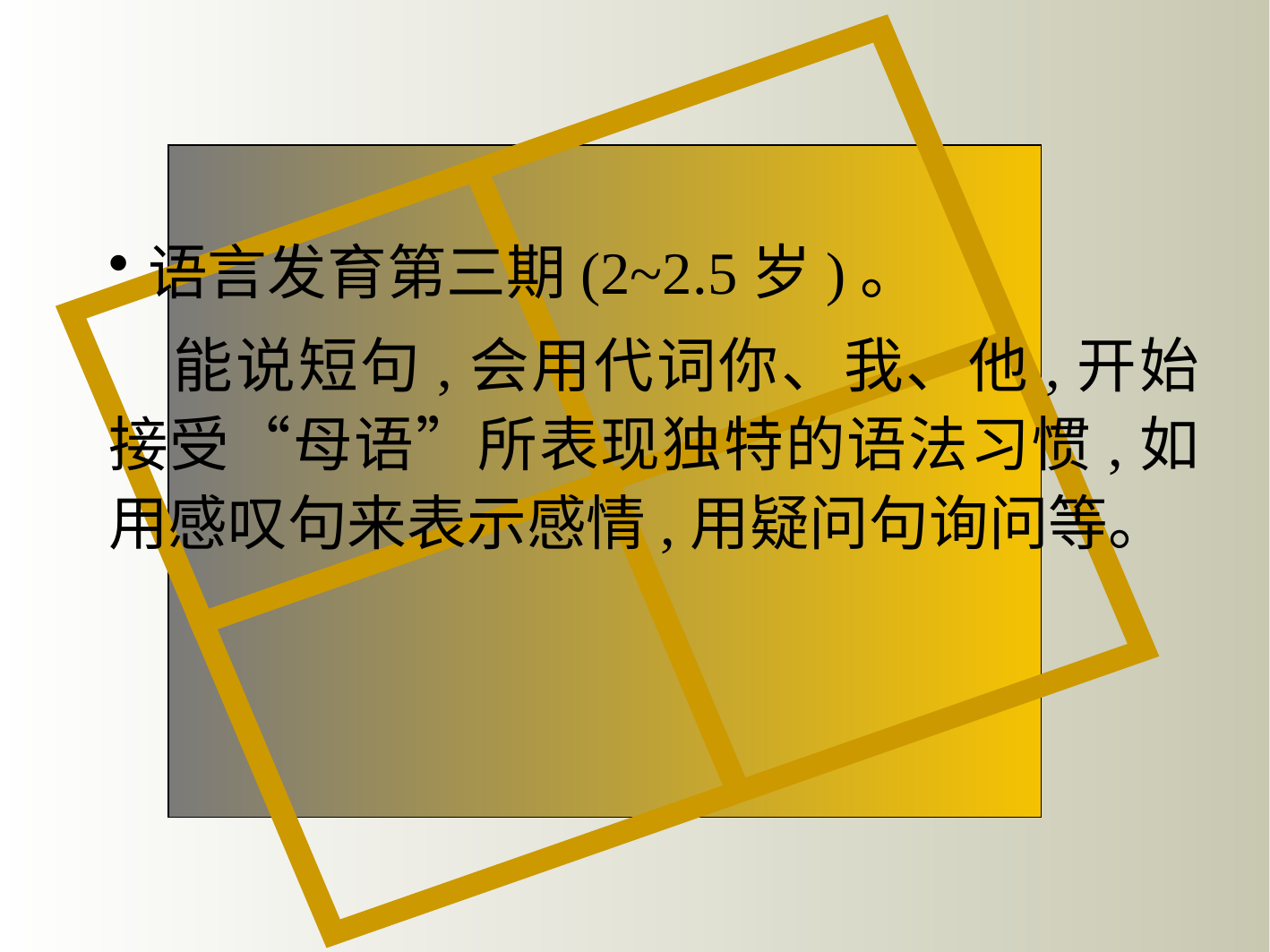

#
语言发育第三期(2~2.5岁)。
   能说短句,会用代词你、我、他,开始接受“母语”所表现独特的语法习惯,如用感叹句来表示感情,用疑问句询问等。